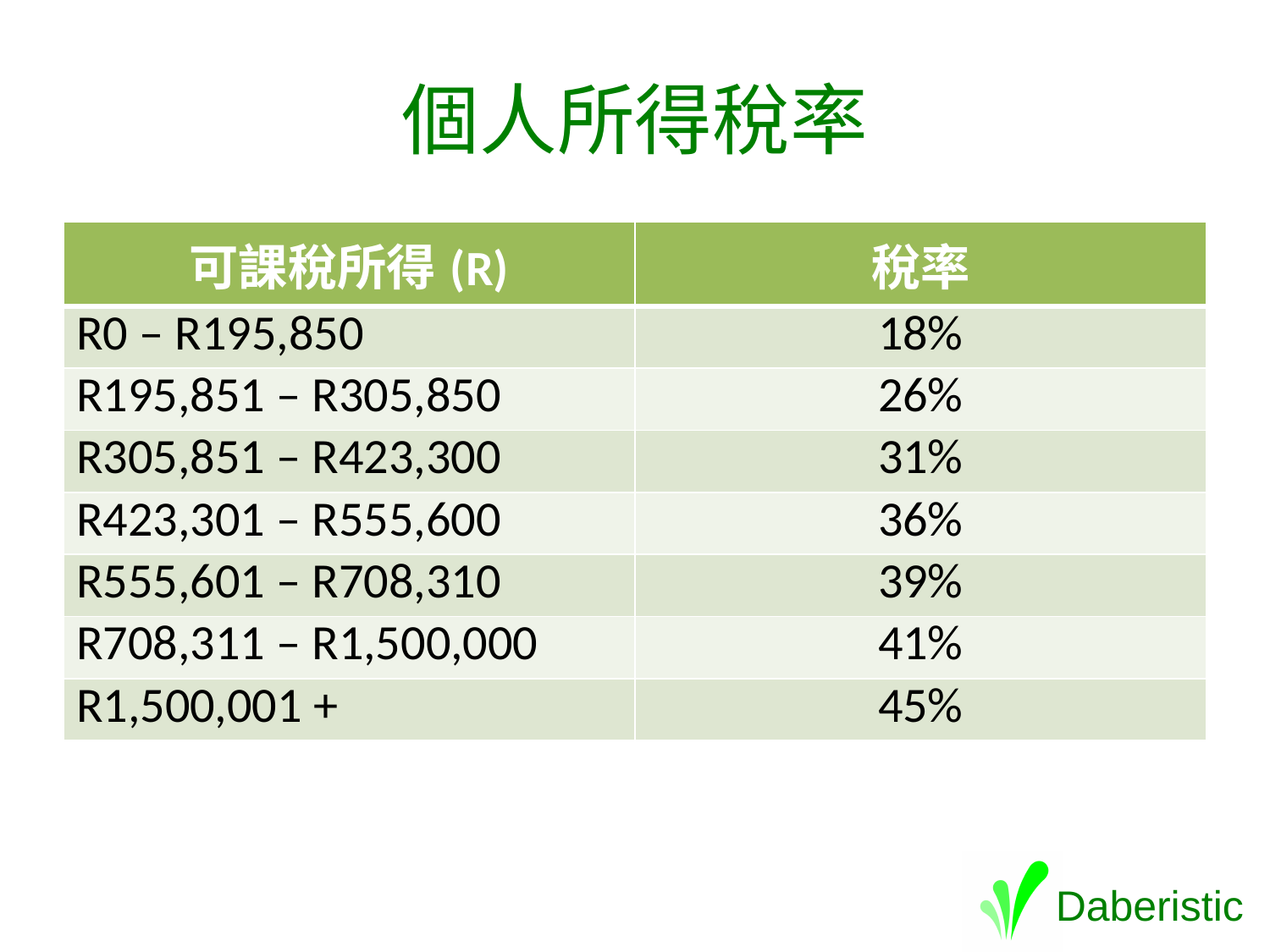

# 個人所得稅率
| 可課稅所得(R) | 稅率 |
| --- | --- |
| R0 – R195,850 | 18% |
| R195,851 – R305,850 | 26% |
| R305,851 – R423,300 | 31% |
| R423,301 – R555,600 | 36% |
| R555,601 – R708,310 | 39% |
| R708,311 – R1,500,000 | 41% |
| R1,500,001 + | 45% |